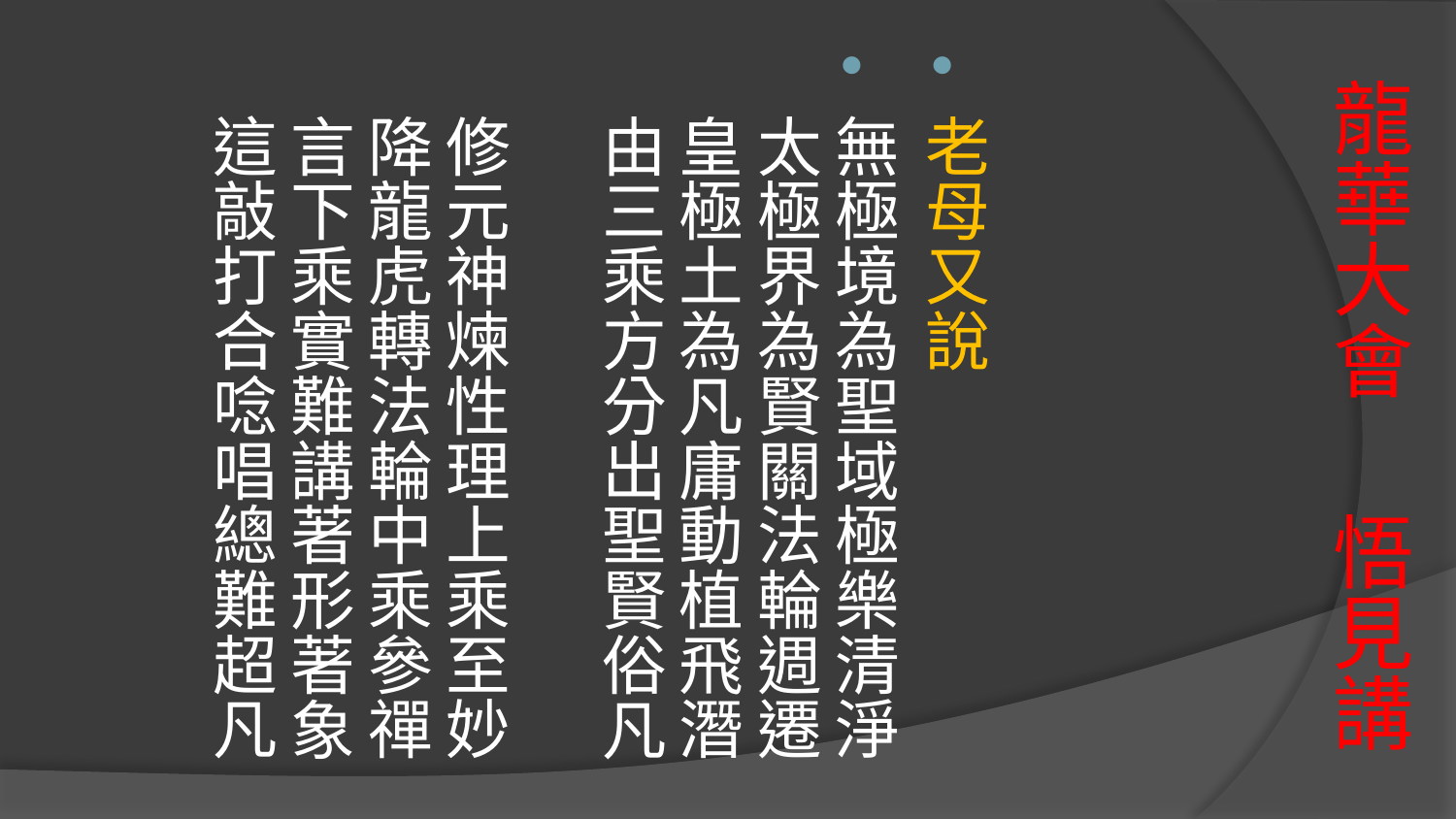

老母又說
無極境為聖域極樂清淨 太極界為賢關法輪週遷
皇極土為凡庸動植飛潛 由三乘方分出聖賢俗凡
修元神煉性理上乘至妙 降龍虎轉法輪中乘參禪
言下乘實難講著形著象 這敲打合唸唱總難超凡

# 龍華大會      悟見講